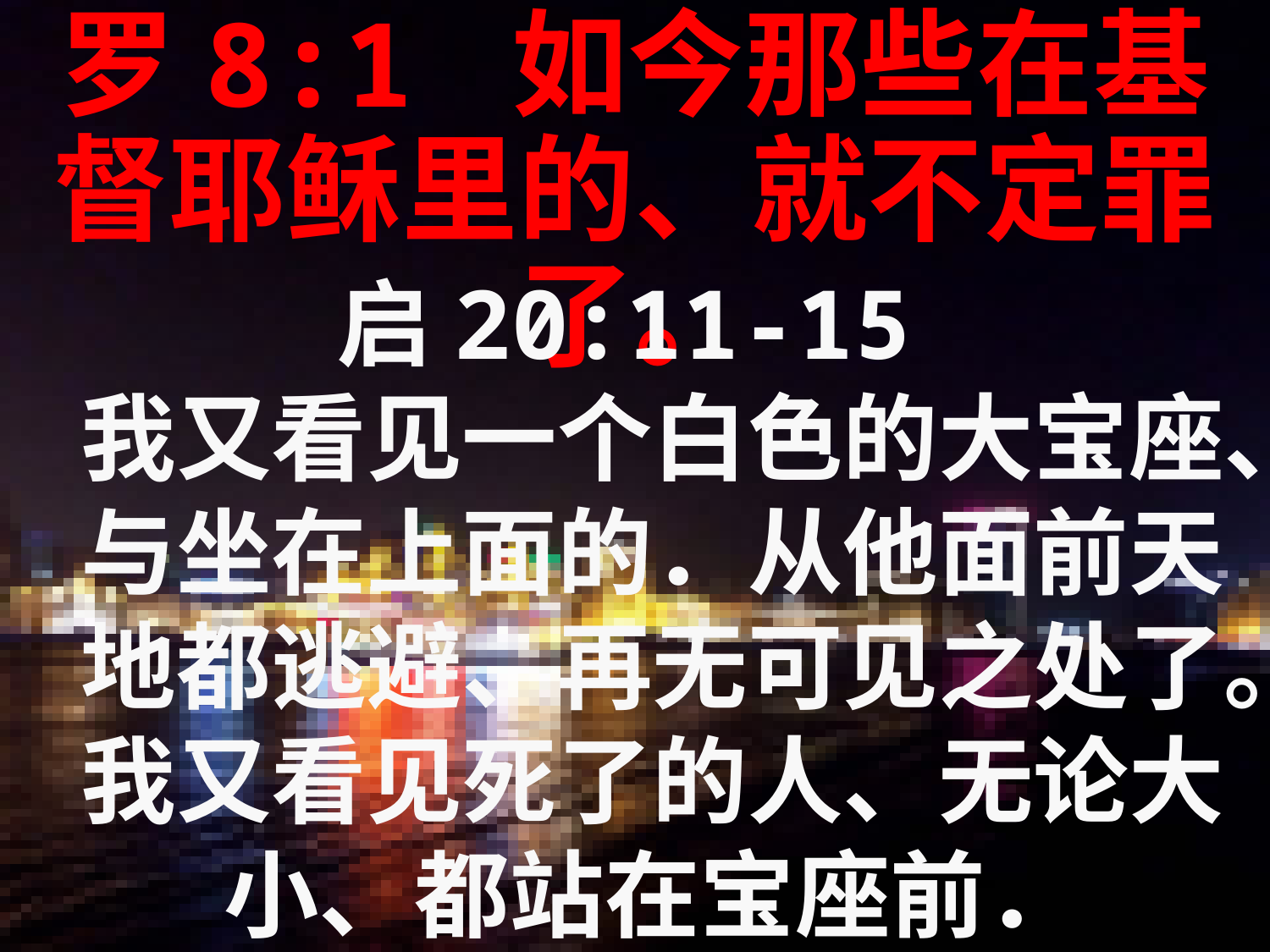

罗8:1 如今那些在基督耶稣里的、就不定罪了。
启20:11-15
我又看见一个白色的大宝座、与坐在上面的．从他面前天地都逃避、再无可见之处了。我又看见死了的人、无论大小、都站在宝座前．